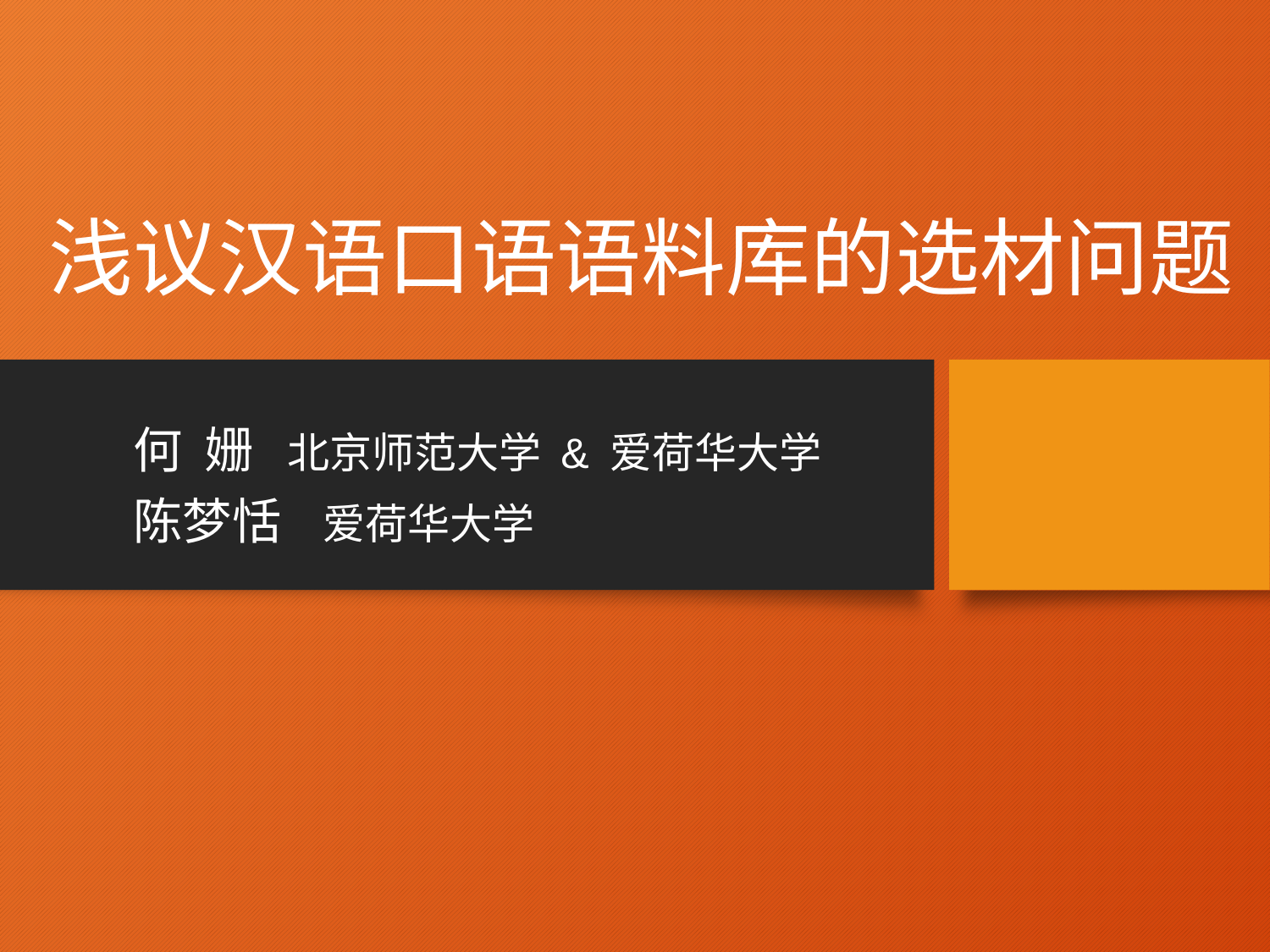

# 浅议汉语口语语料库的选材问题
何  姗   北京师范大学 & 爱荷华大学
陈梦恬   爱荷华大学